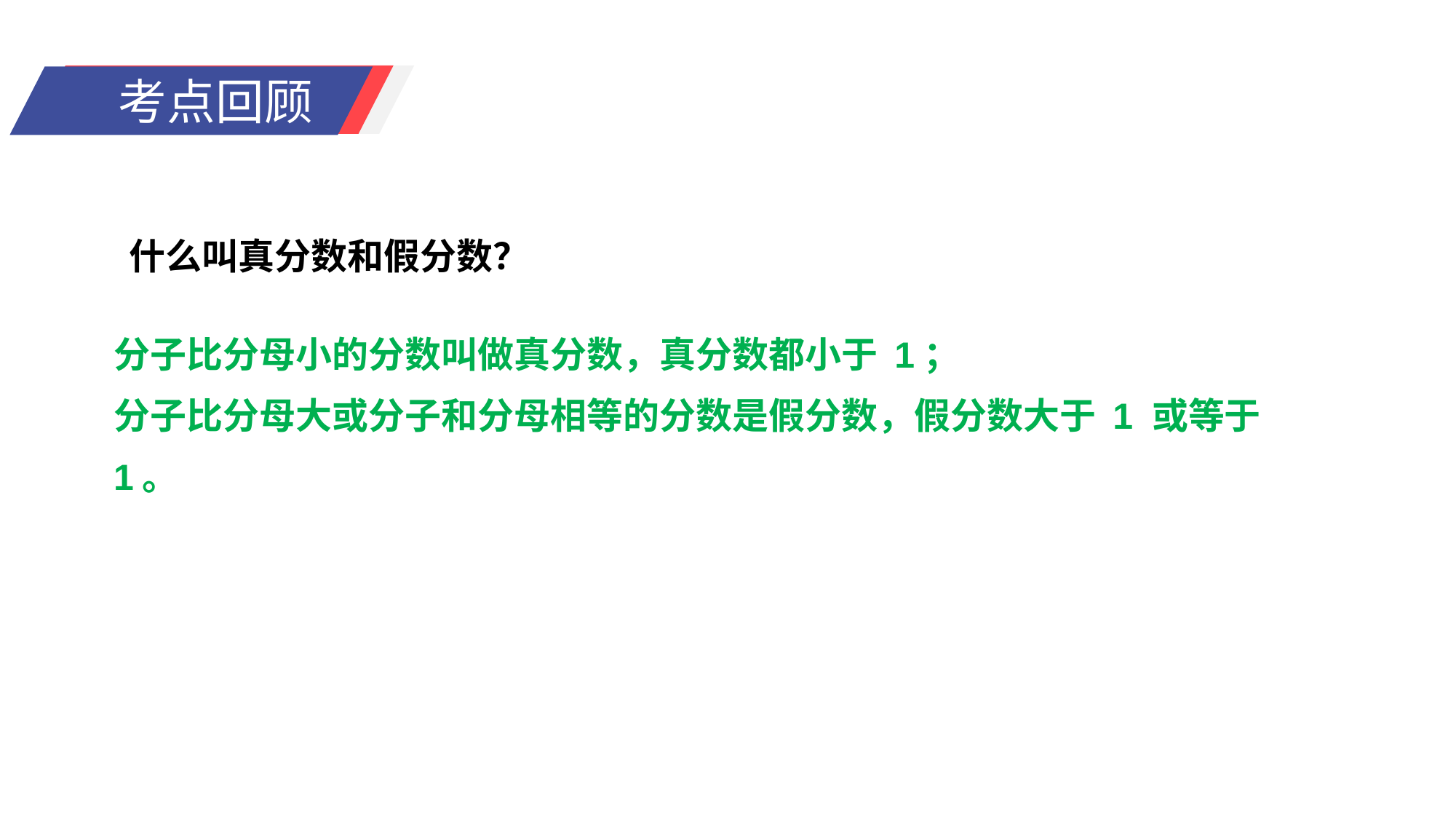

什么叫真分数和假分数？
分子比分母小的分数叫做真分数，真分数都小于 1；
分子比分母大或分子和分母相等的分数是假分数，假分数大于 1 或等于 1。